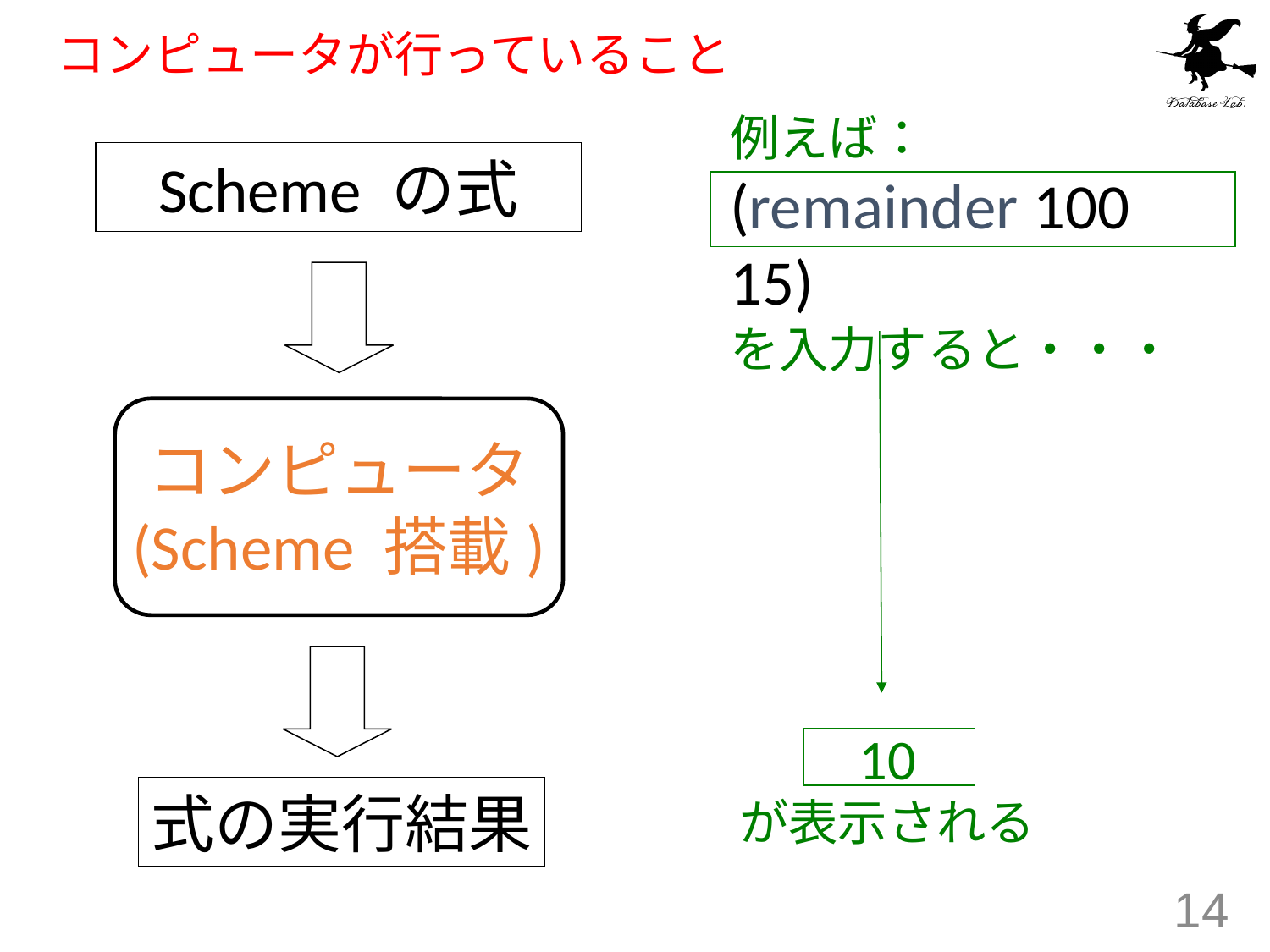

# コンピュータが行っていること
例えば：
(remainder 100 15)
を入力すると・・・
Scheme の式

コンピュータ
(Scheme 搭載)

10
が表示される

式の実行結果
14